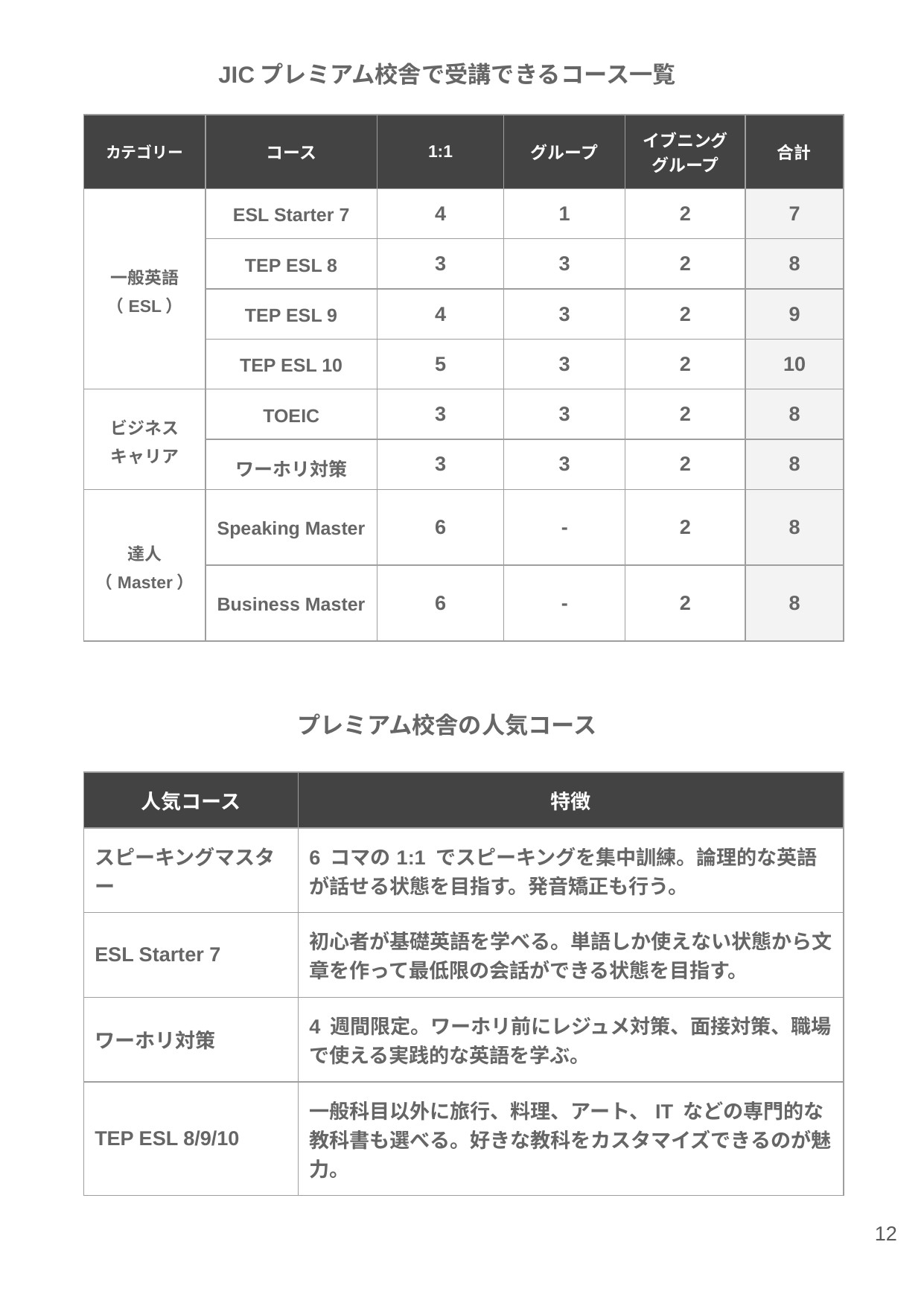

JICプレミアム校舎で受講できるコース一覧
| カテゴリー | コース | 1:1 | グループ | イブニング グループ | 合計 |
| --- | --- | --- | --- | --- | --- |
| 一般英語 （ESL） | ESL Starter 7 | 4 | 1 | 2 | 7 |
|  | TEP ESL 8 | 3 | 3 | 2 | 8 |
|  | TEP ESL 9 | 4 | 3 | 2 | 9 |
|  | TEP ESL 10 | 5 | 3 | 2 | 10 |
| ビジネス キャリア | TOEIC | 3 | 3 | 2 | 8 |
|  | ワーホリ対策 | 3 | 3 | 2 | 8 |
| 達人 （Master） | Speaking Master | 6 | - | 2 | 8 |
|  | Business Master | 6 | - | 2 | 8 |
プレミアム校舎の人気コース
| 人気コース | 特徴 |
| --- | --- |
| スピーキングマスター | 6 コマの1:1 でスピーキングを集中訓練。論理的な英語が話せる状態を目指す。発音矯正も行う。 |
| ESL Starter 7 | 初心者が基礎英語を学べる。単語しか使えない状態から文章を作って最低限の会話ができる状態を目指す。 |
| ワーホリ対策 | 4 週間限定。ワーホリ前にレジュメ対策、面接対策、職場で使える実践的な英語を学ぶ。 |
| TEP ESL 8/9/10 | 一般科目以外に旅行、料理、アート、IT などの専門的な教科書も選べる。好きな教科をカスタマイズできるのが魅力。 |
12